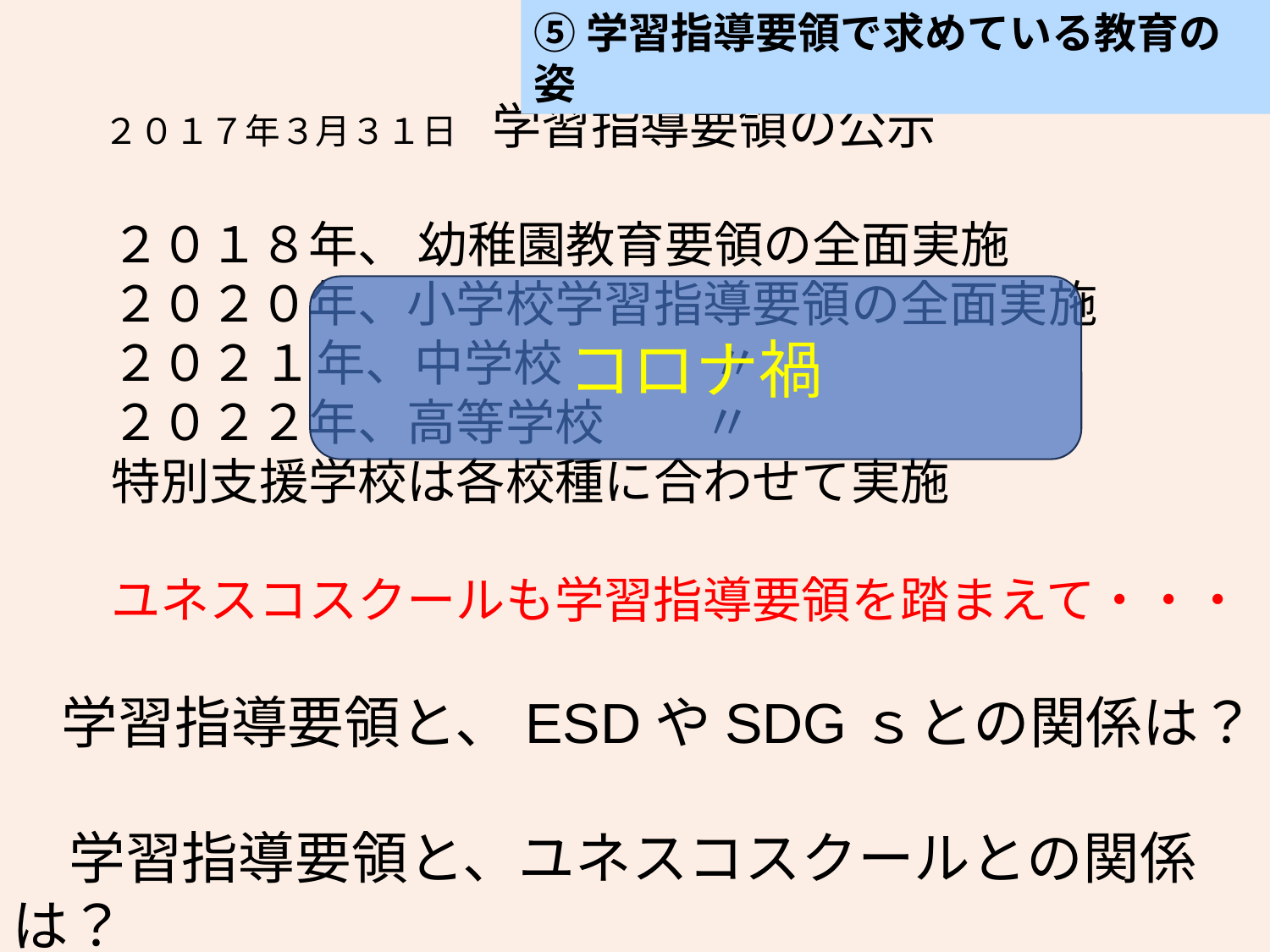

２０１７年３月３１日　学習指導要領の公示

　　２０１８年、 幼稚園教育要領の全面実施
　　２０２０年、小学校学習指導要領の全面実施
　　２０２ １ 年、中学校　　　〃
　　２０２２年、高等学校　　〃
　　特別支援学校は各校種に合わせて実施

　　ユネスコスクールも学習指導要領を踏まえて・・・

　学習指導要領と、ESDやSDGｓとの関係は？

　学習指導要領と、ユネスコスクールとの関係は？

⑤学習指導要領で求めている教育の姿
コロナ禍